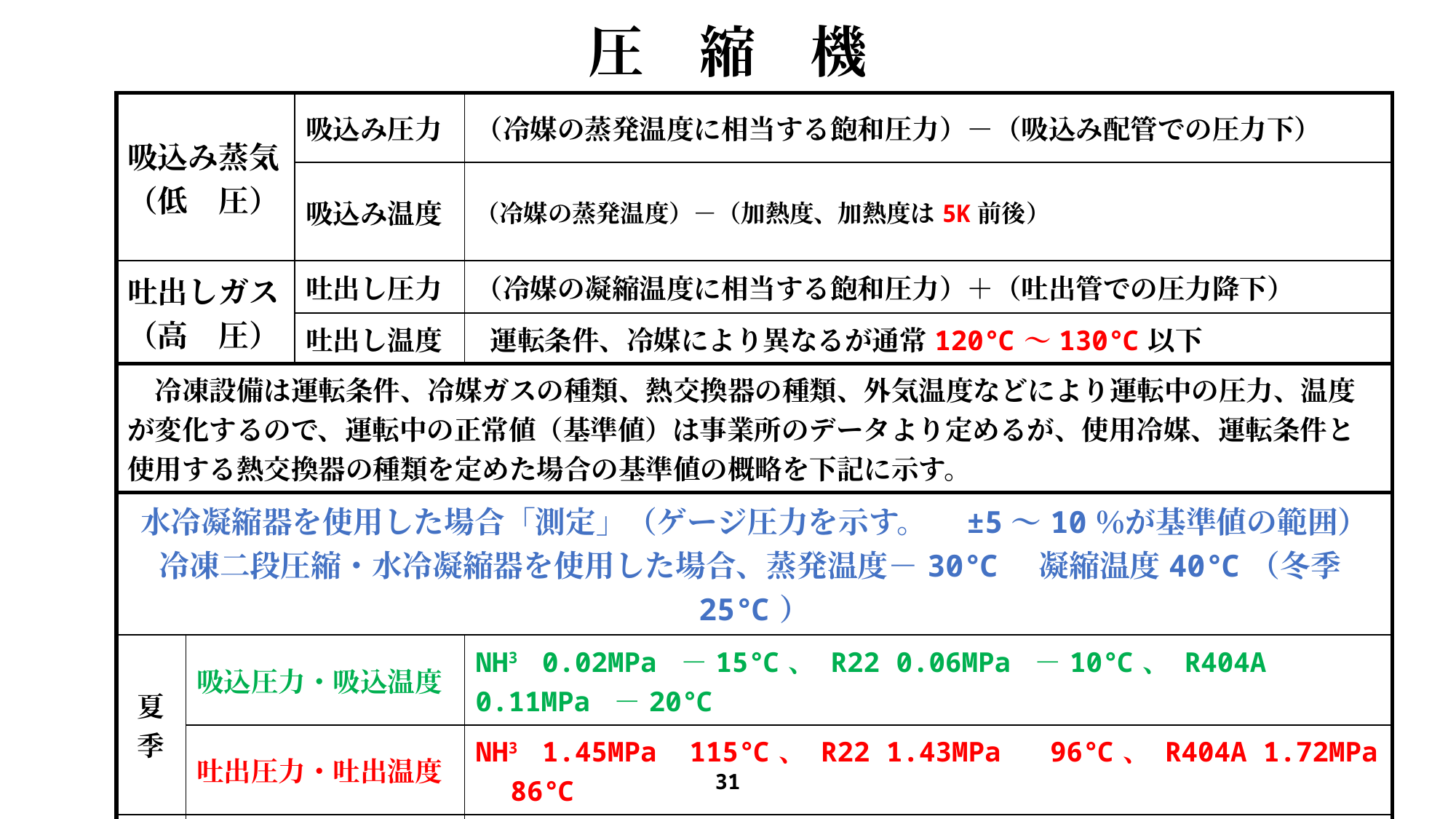

# 圧　縮　機
| 吸込み蒸気 （低　圧） |  | 吸込み圧力 | （冷媒の蒸発温度に相当する飽和圧力）－（吸込み配管での圧力下） |
| --- | --- | --- | --- |
|  |  | 吸込み温度 | （冷媒の蒸発温度）－（加熱度、加熱度は5K前後） |
| 吐出しガス （高　圧） |  | 吐出し圧力 | （冷媒の凝縮温度に相当する飽和圧力）＋（吐出管での圧力降下） |
|  |  | 吐出し温度 | 運転条件、冷媒により異なるが通常120℃～130℃以下 |
| 冷凍設備は運転条件、冷媒ガスの種類、熱交換器の種類、外気温度などにより運転中の圧力、温度が変化するので、運転中の正常値（基準値）は事業所のデータより定めるが、使用冷媒、運転条件と使用する熱交換器の種類を定めた場合の基準値の概略を下記に示す。 |  |  |  |
| 水冷凝縮器を使用した場合「測定」（ゲージ圧力を示す。　±5～10％が基準値の範囲） 冷凍二段圧縮・水冷凝縮器を使用した場合、蒸発温度－30℃　凝縮温度40℃（冬季25℃） |  |  |  |
| 夏季 | 吸込圧力・吸込温度 |  | NH3　0.02MPa －15℃、 R22 0.06MPa －10℃、 R404A 0.11MPa －20℃ |
|  | 吐出圧力・吐出温度 |  | NH3　1.45MPa 115℃、 R22 1.43MPa 96℃、 R404A 1.72MPa 　86℃ |
| 冬季 | 吸込圧力・吸込温度 |  | NH3　0.02MPa －15℃、 R22 0.06MPa －10℃、 R404A 0.11MPa －20℃ |
|  | 吐出圧力・吐出温度 |  | NH3　0.93MPa 80℃、 R22 0.98MPa 60℃、 R404A 1.18MPa 　55℃ |
31